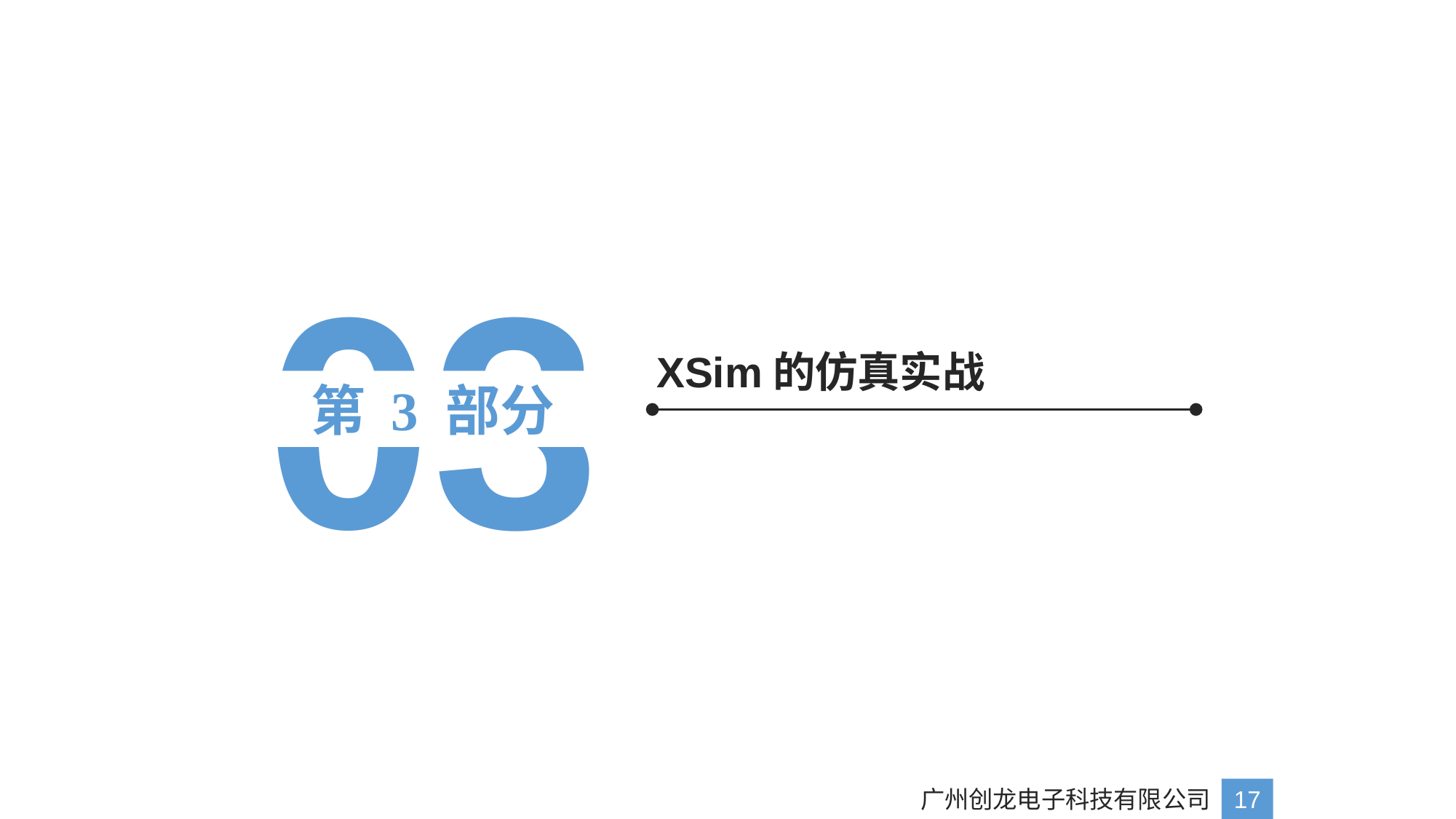

03
XSim的仿真实战
第 3 部分

广州创龙电子科技有限公司
17